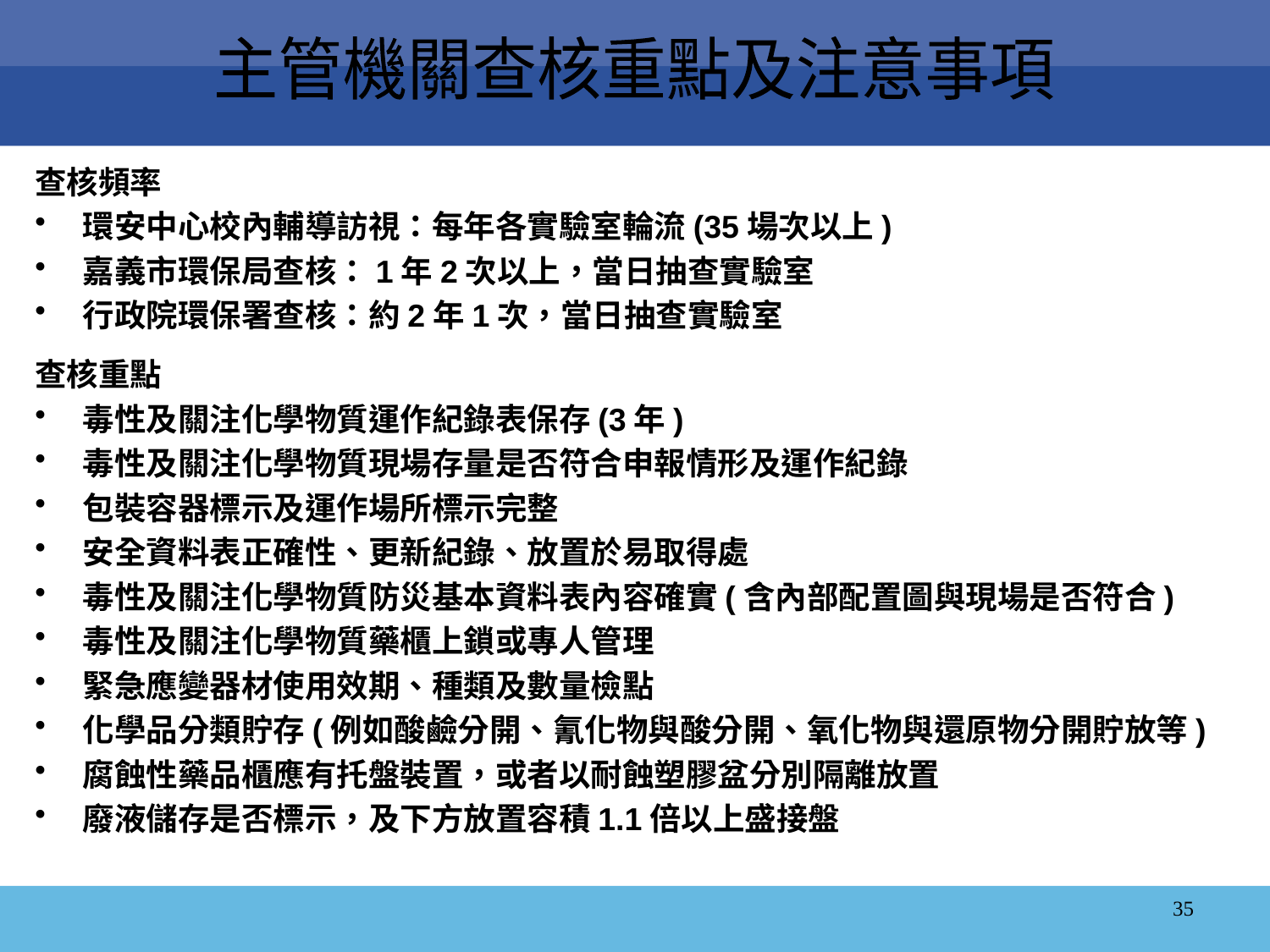

主管機關查核重點及注意事項
查核頻率
環安中心校內輔導訪視：每年各實驗室輪流(35場次以上)
嘉義市環保局查核：1年2次以上，當日抽查實驗室
行政院環保署查核：約2年1次，當日抽查實驗室
查核重點
毒性及關注化學物質運作紀錄表保存(3年)
毒性及關注化學物質現場存量是否符合申報情形及運作紀錄
包裝容器標示及運作場所標示完整
安全資料表正確性、更新紀錄、放置於易取得處
毒性及關注化學物質防災基本資料表內容確實(含內部配置圖與現場是否符合)
毒性及關注化學物質藥櫃上鎖或專人管理
緊急應變器材使用效期、種類及數量檢點
化學品分類貯存(例如酸鹼分開、氰化物與酸分開、氧化物與還原物分開貯放等)
腐蝕性藥品櫃應有托盤裝置，或者以耐蝕塑膠盆分別隔離放置
廢液儲存是否標示，及下方放置容積1.1倍以上盛接盤
35